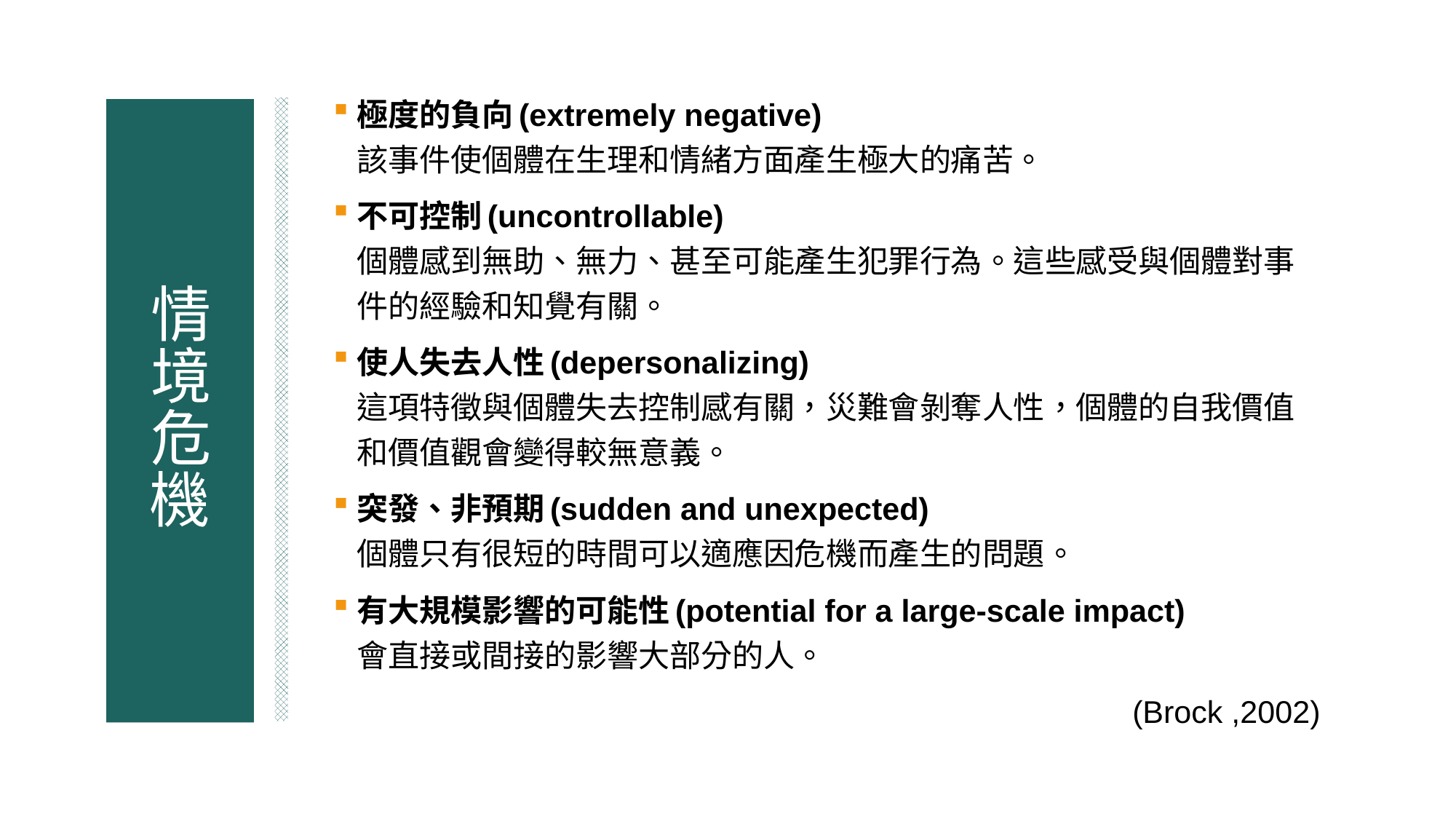

極度的負向(extremely negative)
該事件使個體在生理和情緒方面產生極大的痛苦。
不可控制(uncontrollable)
個體感到無助、無力、甚至可能產生犯罪行為。這些感受與個體對事件的經驗和知覺有關。
使人失去人性(depersonalizing)
這項特徵與個體失去控制感有關，災難會剝奪人性，個體的自我價值和價值觀會變得較無意義。
突發、非預期(sudden and unexpected)
個體只有很短的時間可以適應因危機而產生的問題。
有大規模影響的可能性(potential for a large-scale impact)
會直接或間接的影響大部分的人。
    (Brock ,2002)
# 情境危機